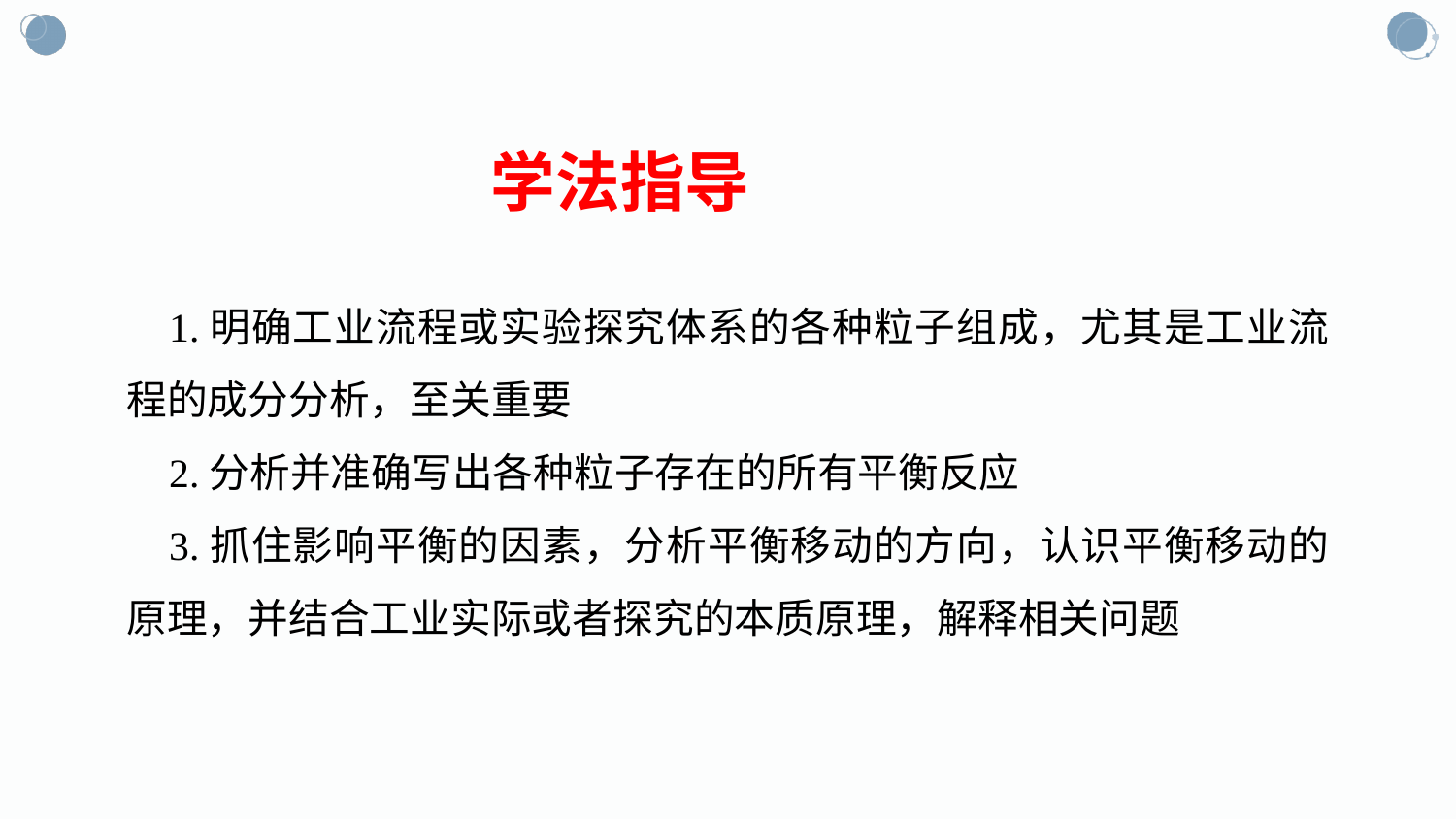

学法指导
1.明确工业流程或实验探究体系的各种粒子组成，尤其是工业流程的成分分析，至关重要
2.分析并准确写出各种粒子存在的所有平衡反应
3.抓住影响平衡的因素，分析平衡移动的方向，认识平衡移动的原理，并结合工业实际或者探究的本质原理，解释相关问题